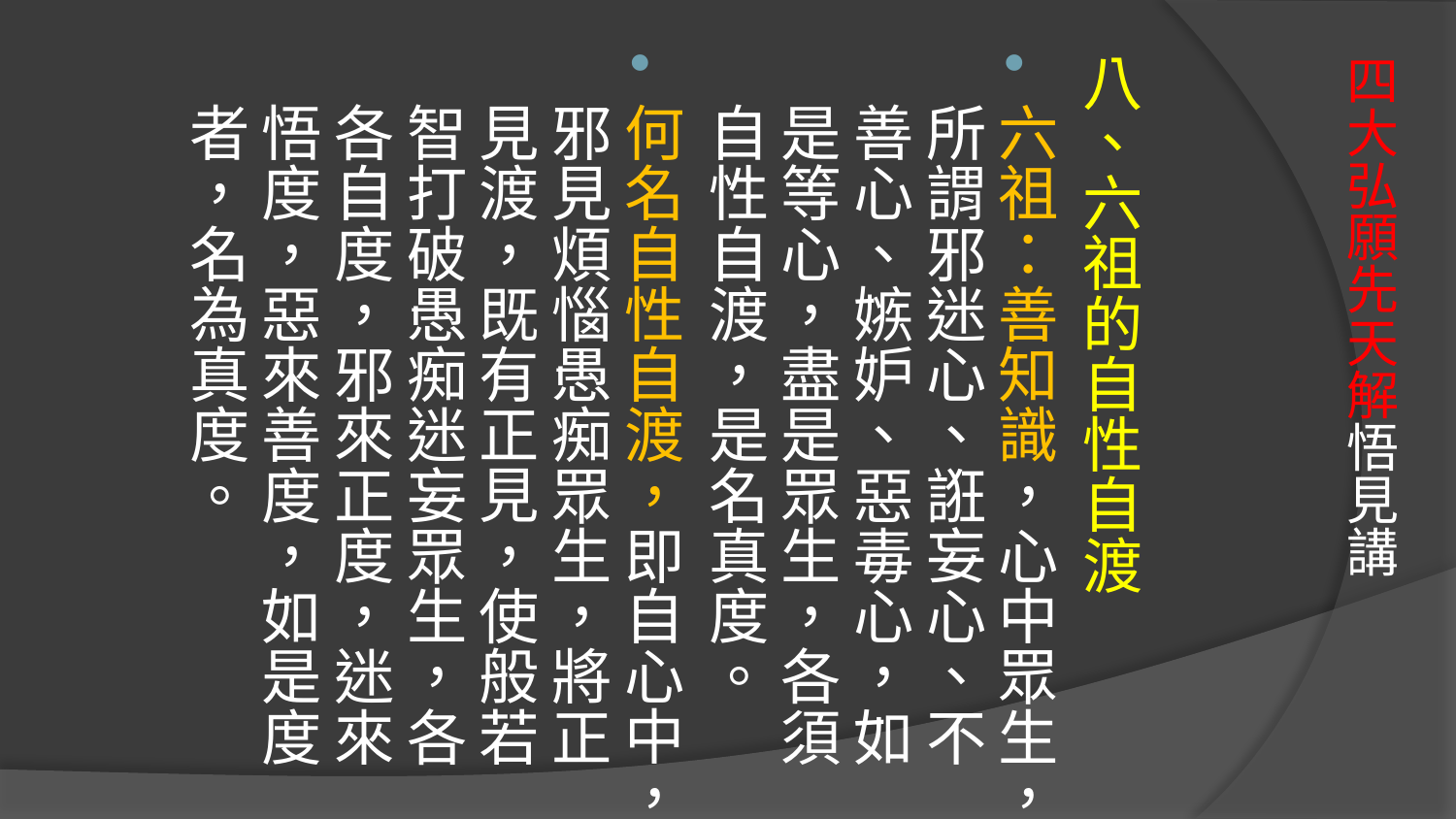

八、六祖的自性自渡
六祖：善知識，心中眾生，所謂邪迷心、誑妄心、不善心、嫉妒、惡毒心，如是等心，盡是眾生，各須自性自渡，是名真度。
何名自性自渡，即自心中，邪見煩惱愚痴眾生，將正見渡，既有正見，使般若智打破愚痴迷妄眾生，各各自度，邪來正度，迷來悟度，惡來善度，如是度者，名為真度。

# 四大弘願先天解悟見講